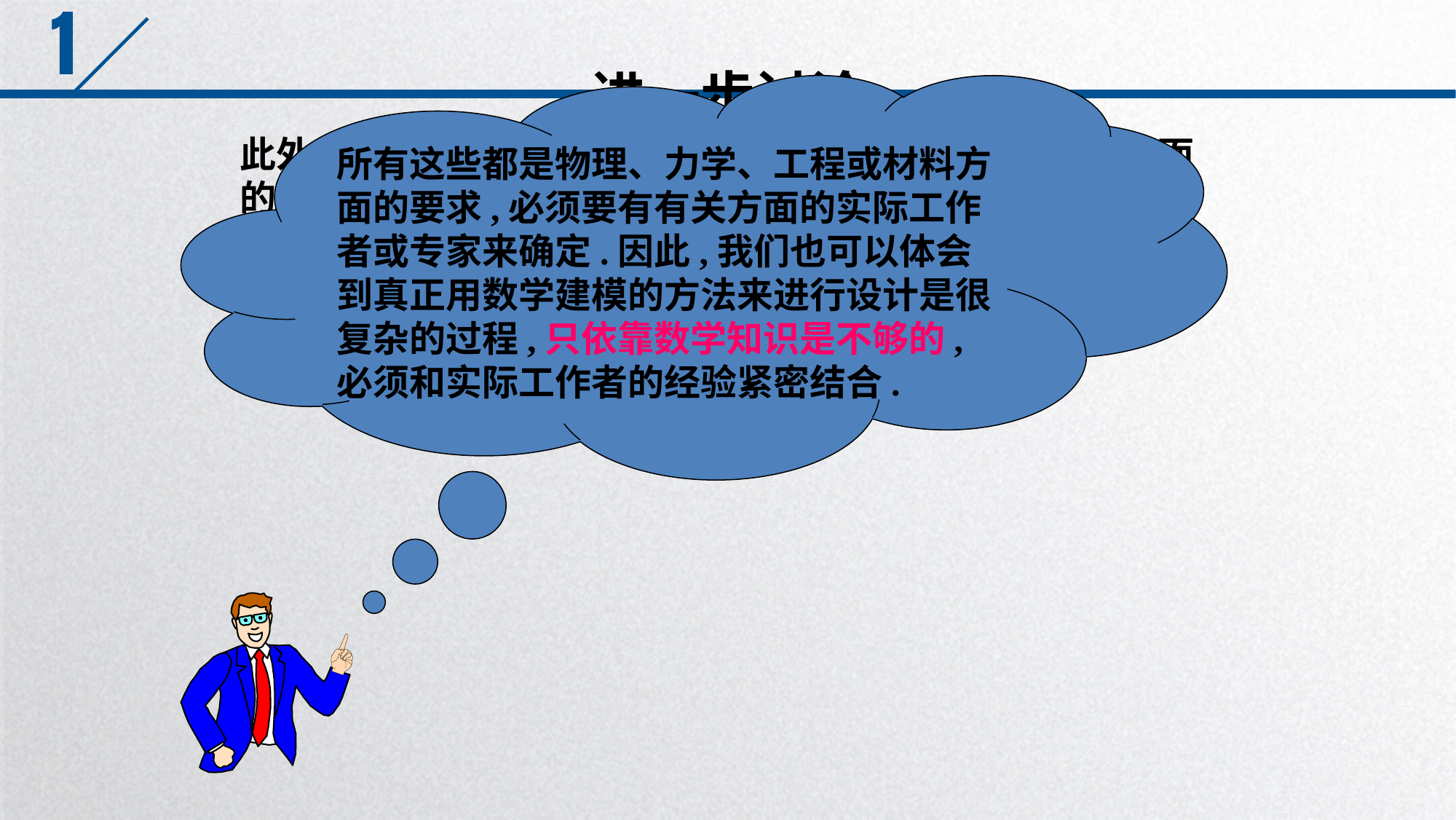

# 进一步讨论
所有这些都是物理、力学、工程或材料方面的要求,必须要有有关方面的实际工作者或专家来确定.因此,我们也可以体会到真正用数学建模的方法来进行设计是很复杂的过程,只依靠数学知识是不够的,必须和实际工作者的经验紧密结合.
此外,诸如底部的形状,上拱的底面,顶盖实际上也不是平面的,略有上拱,顶盖实际上是半径为3 + 0.4 + 0.2 = 3.6厘米的材料冲压而成的,从顶盖到胖的部分的斜率为 0.3, 这些要求也许保证了和饮料罐的薄的部分的焊接(粘合)很牢固,耐压.